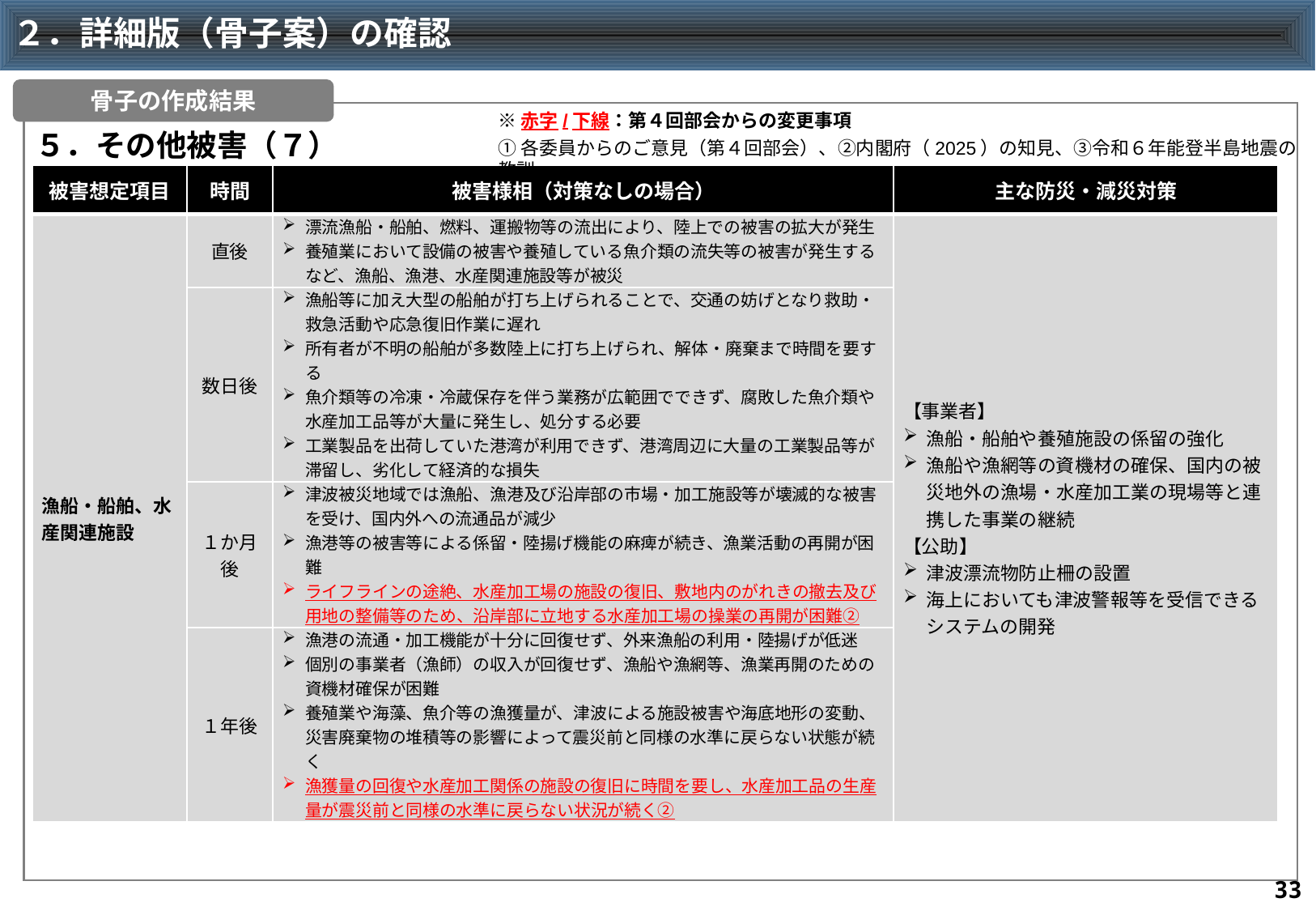

# ２．詳細版（骨子案）の確認
骨子の作成結果
※赤字/下線：第４回部会からの変更事項
５．その他被害（７）
①各委員からのご意見（第４回部会）、②内閣府（2025）の知見、③令和６年能登半島地震の教訓
| 被害想定項目 | 時間 | 被害様相（対策なしの場合） | 主な防災・減災対策 |
| --- | --- | --- | --- |
| 漁船・船舶、水産関連施設 | 直後 | 漂流漁船・船舶、燃料、運搬物等の流出により、陸上での被害の拡大が発生 養殖業において設備の被害や養殖している魚介類の流失等の被害が発生するなど、漁船、漁港、水産関連施設等が被災 | 【事業者】 漁船・船舶や養殖施設の係留の強化 漁船や漁網等の資機材の確保、国内の被災地外の漁場・水産加工業の現場等と連携した事業の継続 【公助】 津波漂流物防止柵の設置 海上においても津波警報等を受信できるシステムの開発 |
|  | 数日後 | 漁船等に加え大型の船舶が打ち上げられることで、交通の妨げとなり救助・救急活動や応急復旧作業に遅れ 所有者が不明の船舶が多数陸上に打ち上げられ、解体・廃棄まで時間を要する 魚介類等の冷凍・冷蔵保存を伴う業務が広範囲でできず、腐敗した魚介類や水産加工品等が大量に発生し、処分する必要 工業製品を出荷していた港湾が利用できず、港湾周辺に大量の工業製品等が滞留し、劣化して経済的な損失 |  |
|  | １か月後 | 津波被災地域では漁船、漁港及び沿岸部の市場・加工施設等が壊滅的な被害を受け、国内外への流通品が減少 漁港等の被害等による係留・陸揚げ機能の麻痺が続き、漁業活動の再開が困難 ライフラインの途絶、水産加工場の施設の復旧、敷地内のがれきの撤去及び用地の整備等のため、沿岸部に立地する水産加工場の操業の再開が困難② |  |
|  | １年後 | 漁港の流通・加工機能が十分に回復せず、外来漁船の利用・陸揚げが低迷 個別の事業者（漁師）の収入が回復せず、漁船や漁網等、漁業再開のための資機材確保が困難 養殖業や海藻、魚介等の漁獲量が、津波による施設被害や海底地形の変動、災害廃棄物の堆積等の影響によって震災前と同様の水準に戻らない状態が続く 漁獲量の回復や水産加工関係の施設の復旧に時間を要し、水産加工品の生産量が震災前と同様の水準に戻らない状況が続く② |  |
33